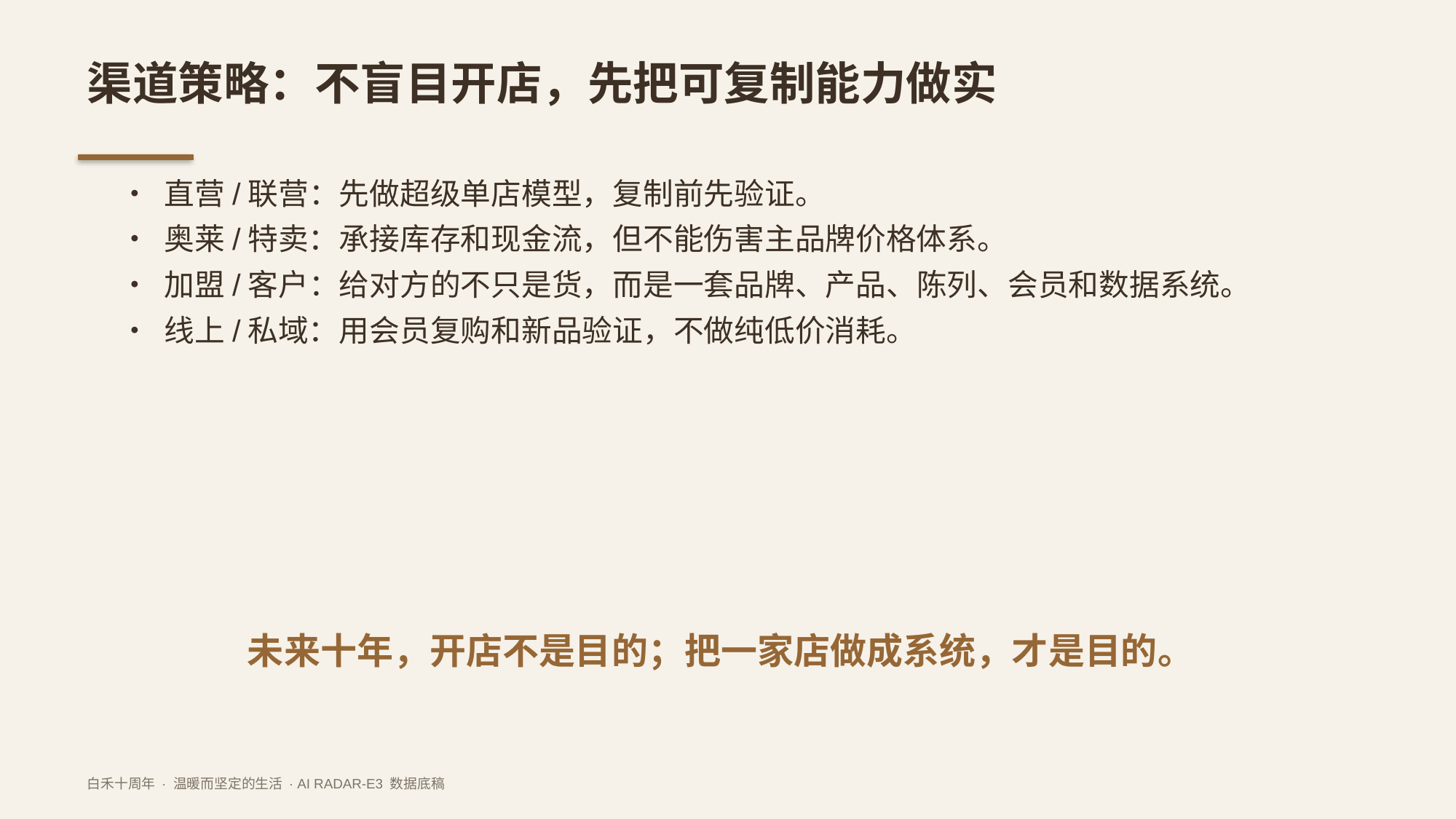

渠道策略：不盲目开店，先把可复制能力做实

• 直营/联营：先做超级单店模型，复制前先验证。
• 奥莱/特卖：承接库存和现金流，但不能伤害主品牌价格体系。
• 加盟/客户：给对方的不只是货，而是一套品牌、产品、陈列、会员和数据系统。
• 线上/私域：用会员复购和新品验证，不做纯低价消耗。
未来十年，开店不是目的；把一家店做成系统，才是目的。
白禾十周年 · 温暖而坚定的生活 · AI RADAR-E3 数据底稿